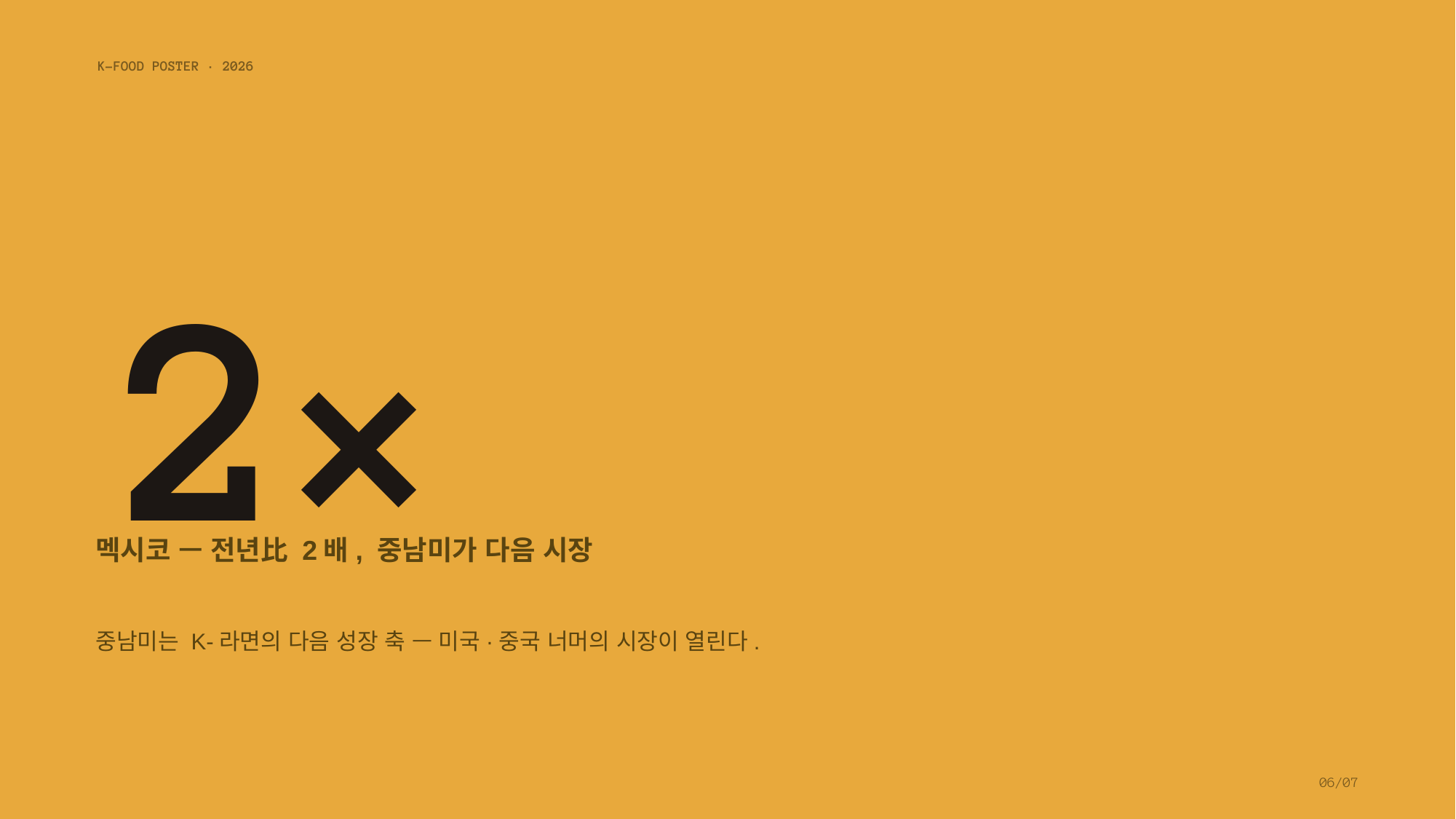

K-FOOD POSTER · 2026
2×
멕시코 — 전년比 2배, 중남미가 다음 시장
중남미는 K-라면의 다음 성장 축 — 미국·중국 너머의 시장이 열린다.
06/07